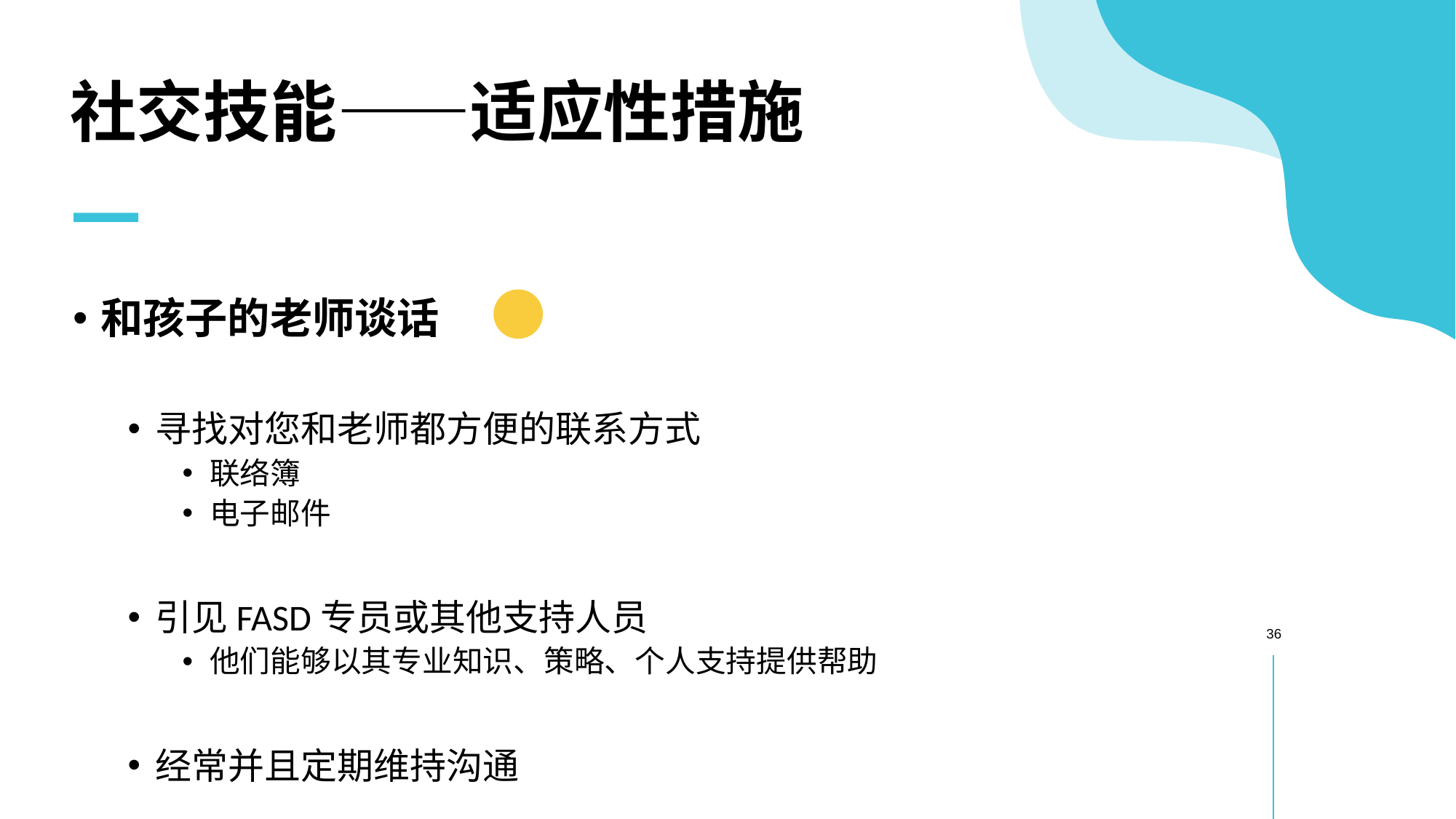

# 社交技能——适应性措施

和孩子的老师谈话

寻找对您和老师都方便的联系方式
联络簿
电子邮件

引见FASD专员或其他支持人员
他们能够以其专业知识、策略、个人支持提供帮助

经常并且定期维持沟通
36